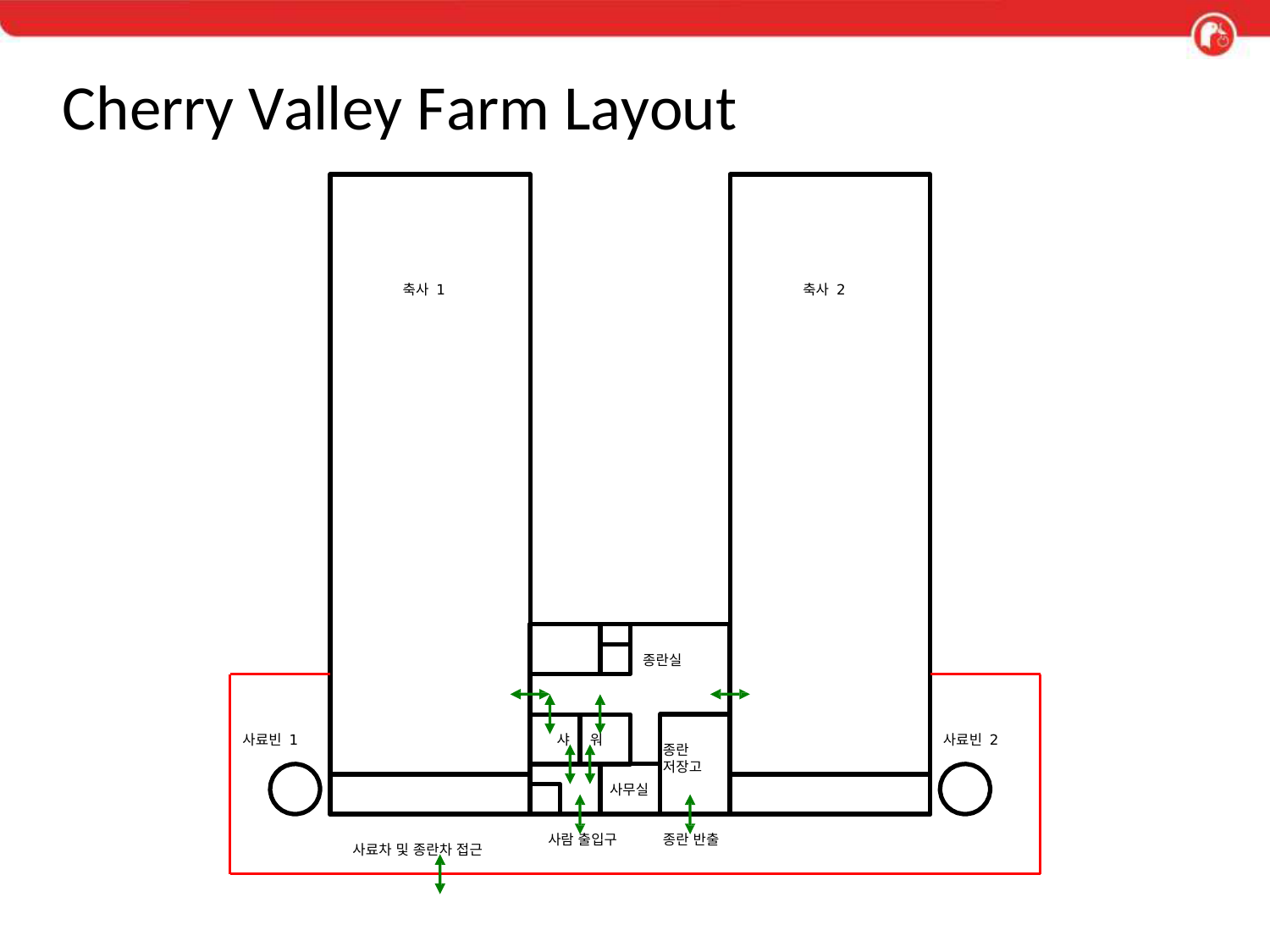

# Cherry Valley Farm Layout

축사 1
축사 2

종란실

사료빈 1
샤     워
사료빈 2
종란
저장고

사무실

사람 출입구
종란 반출
사료차 및 종란차 접근